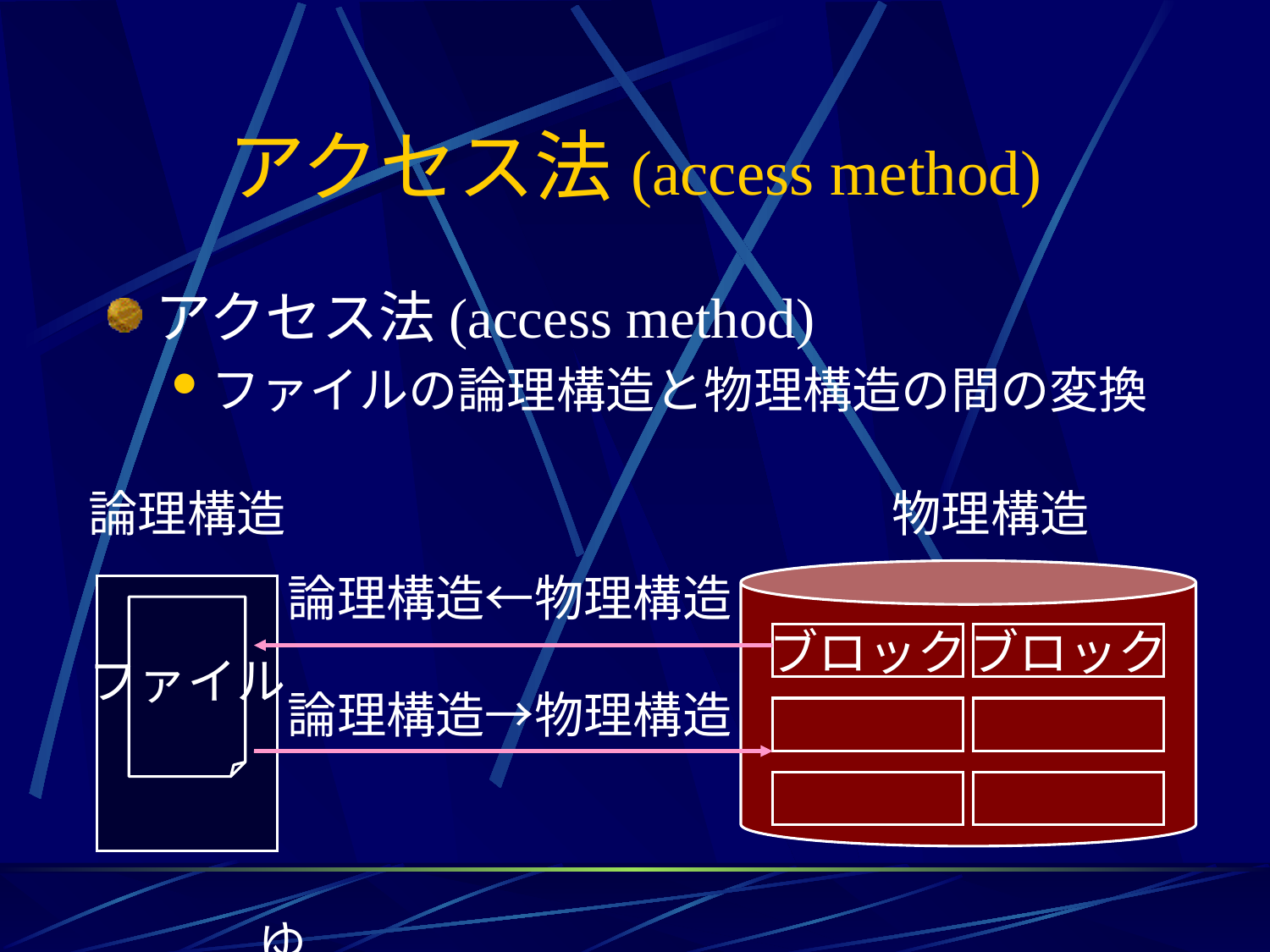

# アクセス法(access method)
アクセス法(access method)
ファイルの論理構造と物理構造の間の変換
論理構造
物理構造
論理構造←物理構造

ファイル
ブロック
ブロック
論理構造→物理構造

ゆ